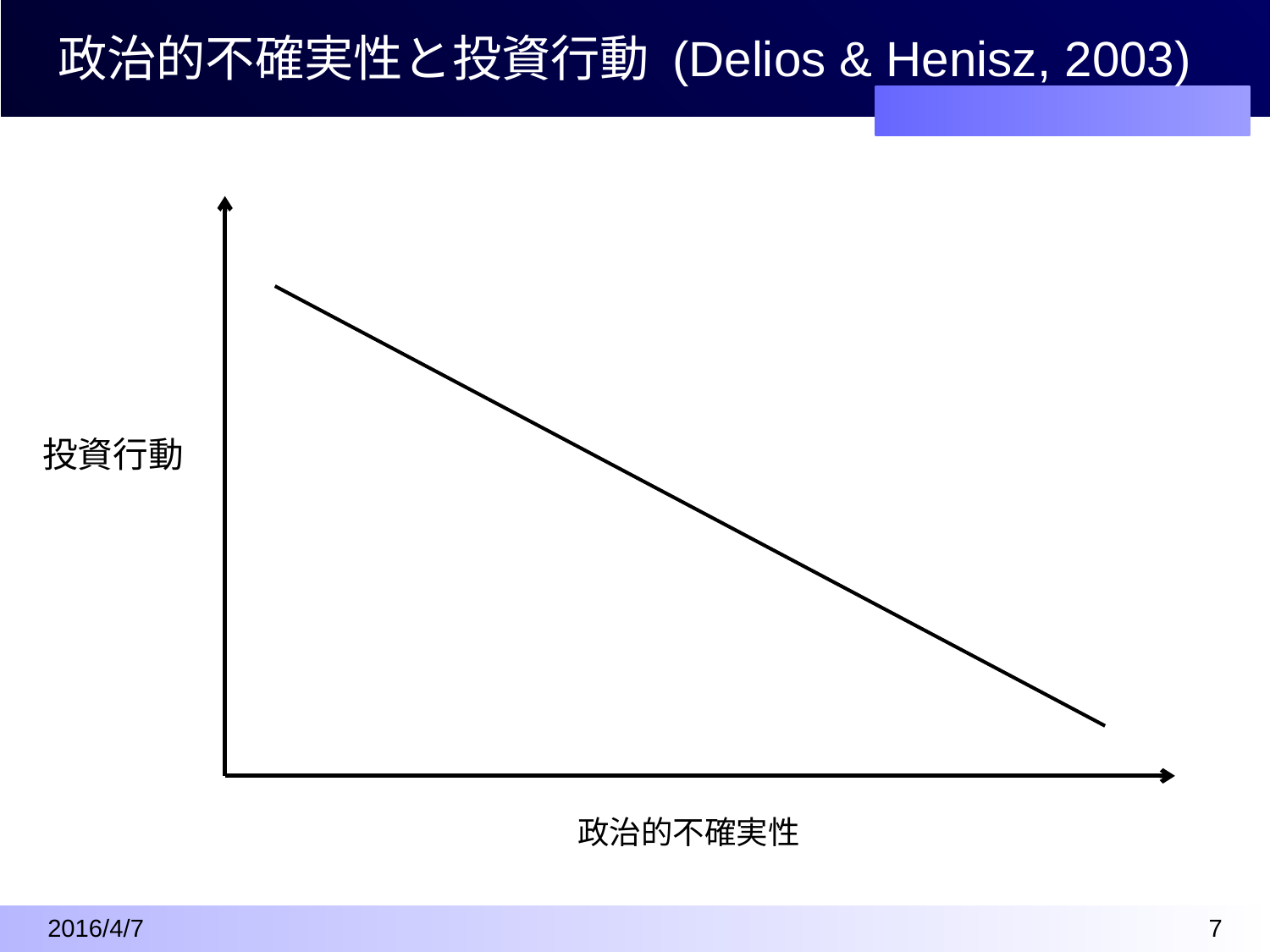

# 政治的不確実性と投資行動 (Delios & Henisz, 2003)
投資行動
政治的不確実性
2016/4/7
7